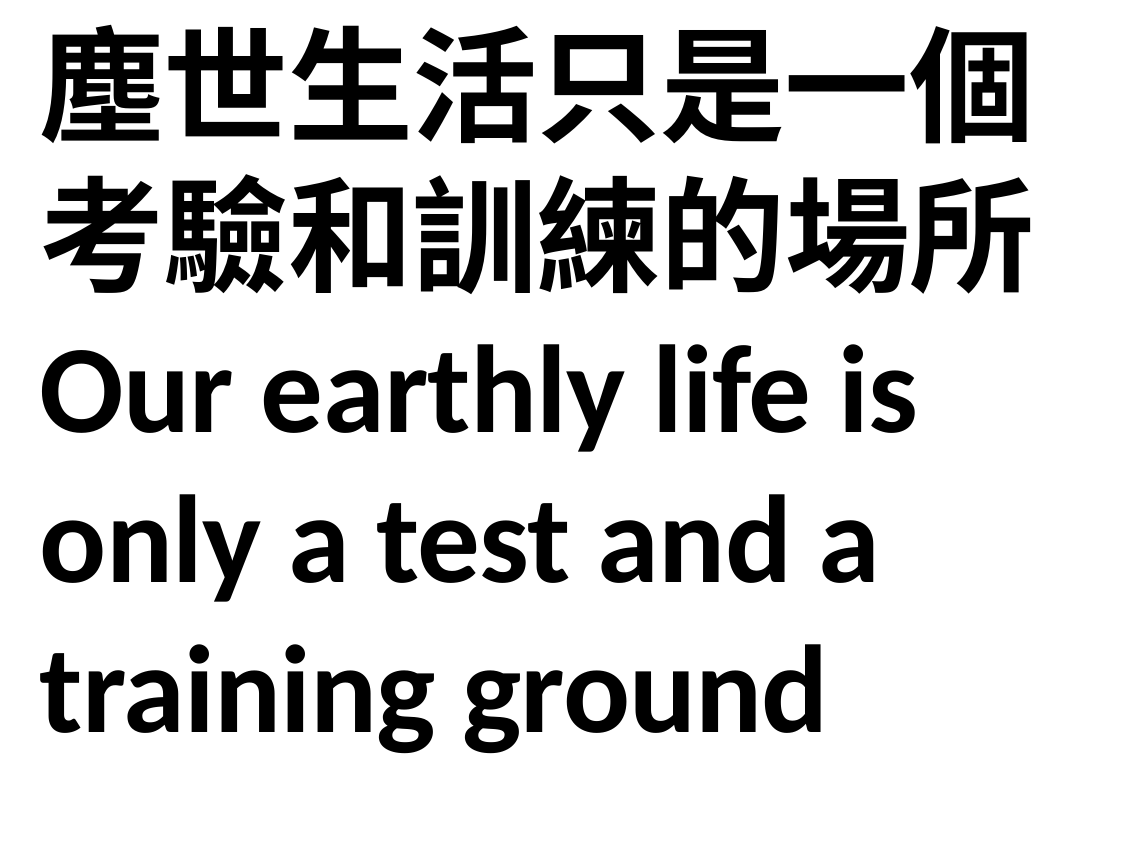

塵世生活只是一個考驗和訓練的場所
Our earthly life is only a test and a training ground